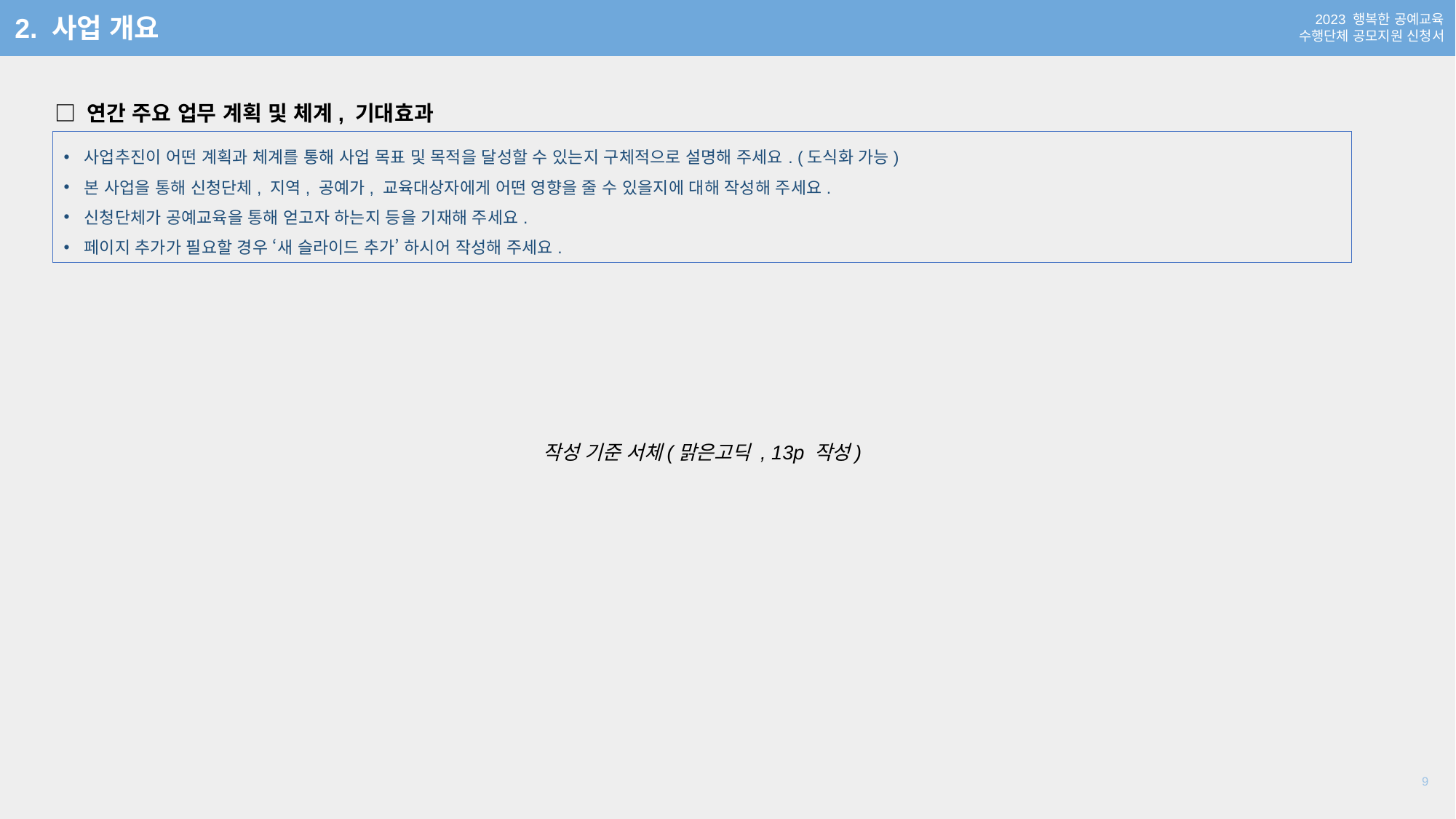

2. 사업 개요
□ 연간 주요 업무 계획 및 체계, 기대효과
사업추진이 어떤 계획과 체계를 통해 사업 목표 및 목적을 달성할 수 있는지 구체적으로 설명해 주세요. (도식화 가능)
본 사업을 통해 신청단체, 지역, 공예가, 교육대상자에게 어떤 영향을 줄 수 있을지에 대해 작성해 주세요.
신청단체가 공예교육을 통해 얻고자 하는지 등을 기재해 주세요.
페이지 추가가 필요할 경우 ‘새 슬라이드 추가’ 하시어 작성해 주세요.

작성 기준 서체(맑은고딕 , 13p 작성)

9